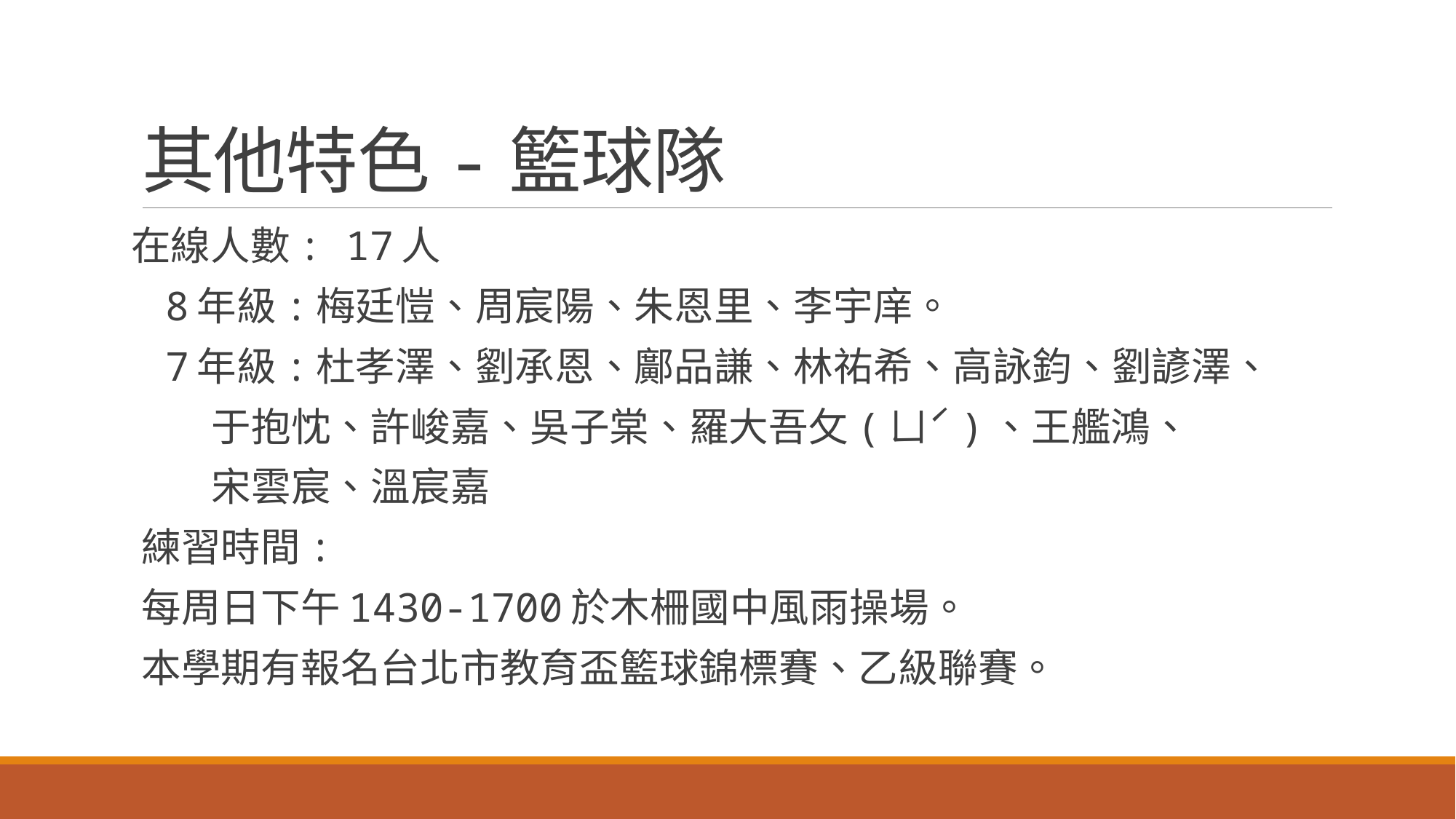

# 其他特色-籃球隊
在線人數: 17人
 8年級:梅廷愷、周宸陽、朱恩里、李宇庠。
 7年級:杜孝澤、劉承恩、鄺品謙、林祐希、高詠鈞、劉諺澤、
       于抱忱、許峻嘉、吳子棠、羅大吾攵(ㄩˊ)、王艦鴻、
       宋雲宸、溫宸嘉
練習時間:
每周日下午1430-1700於木柵國中風雨操場。
本學期有報名台北市教育盃籃球錦標賽、乙級聯賽。